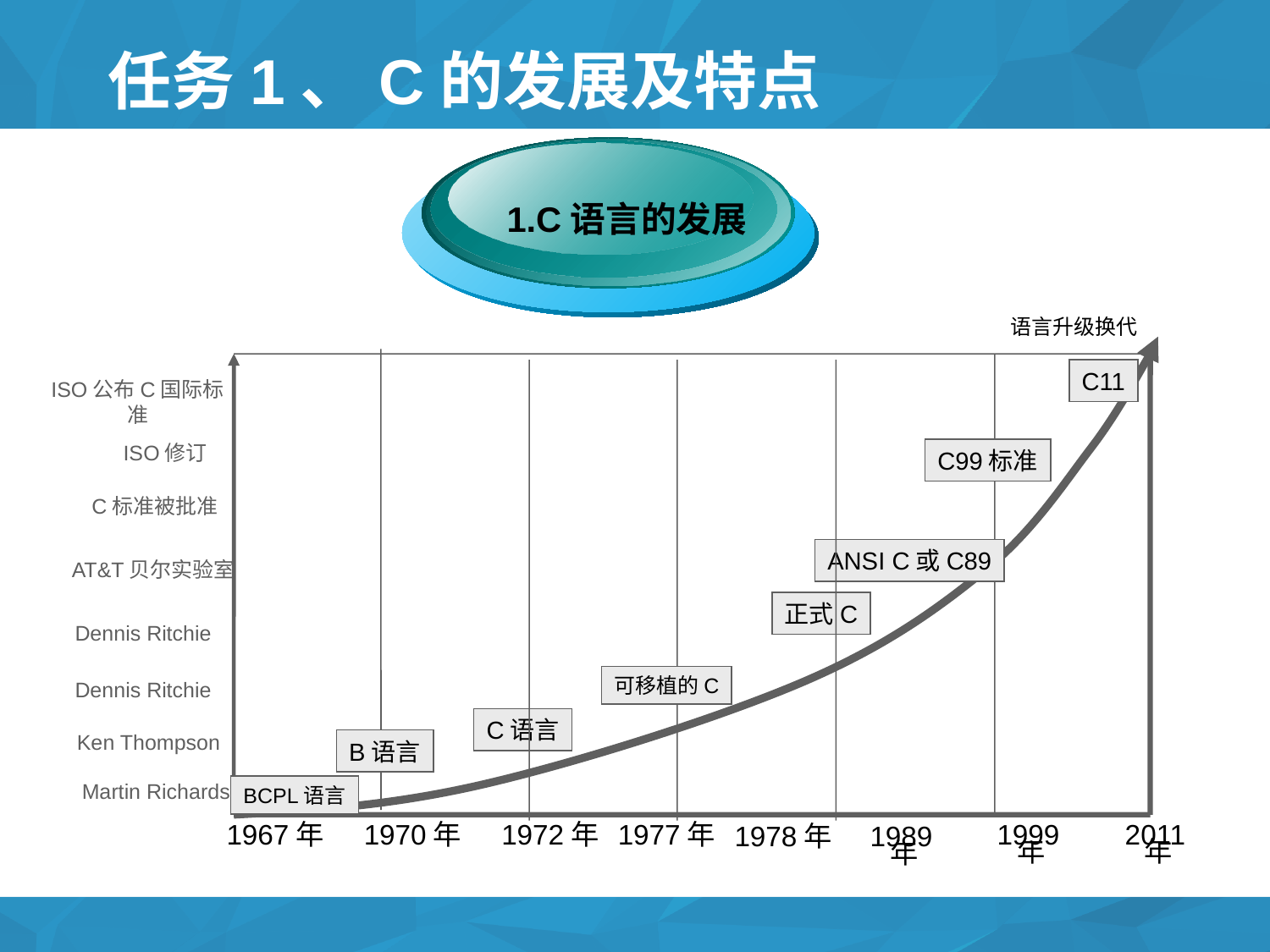

任务1、C的发展及特点

1.C语言的发展
语言升级换代

C11

ISO公布C国际标准
ISO修订
C99标准
C标准被批准
ANSI C或C89
AT&T贝尔实验室
正式C
Dennis Ritchie
可移植的C
Dennis Ritchie
C语言
Ken Thompson
B语言
 Martin Richards
BCPL语言

1967年
1970年
1972年
1977年
1999年
2011年
1978年
1989年